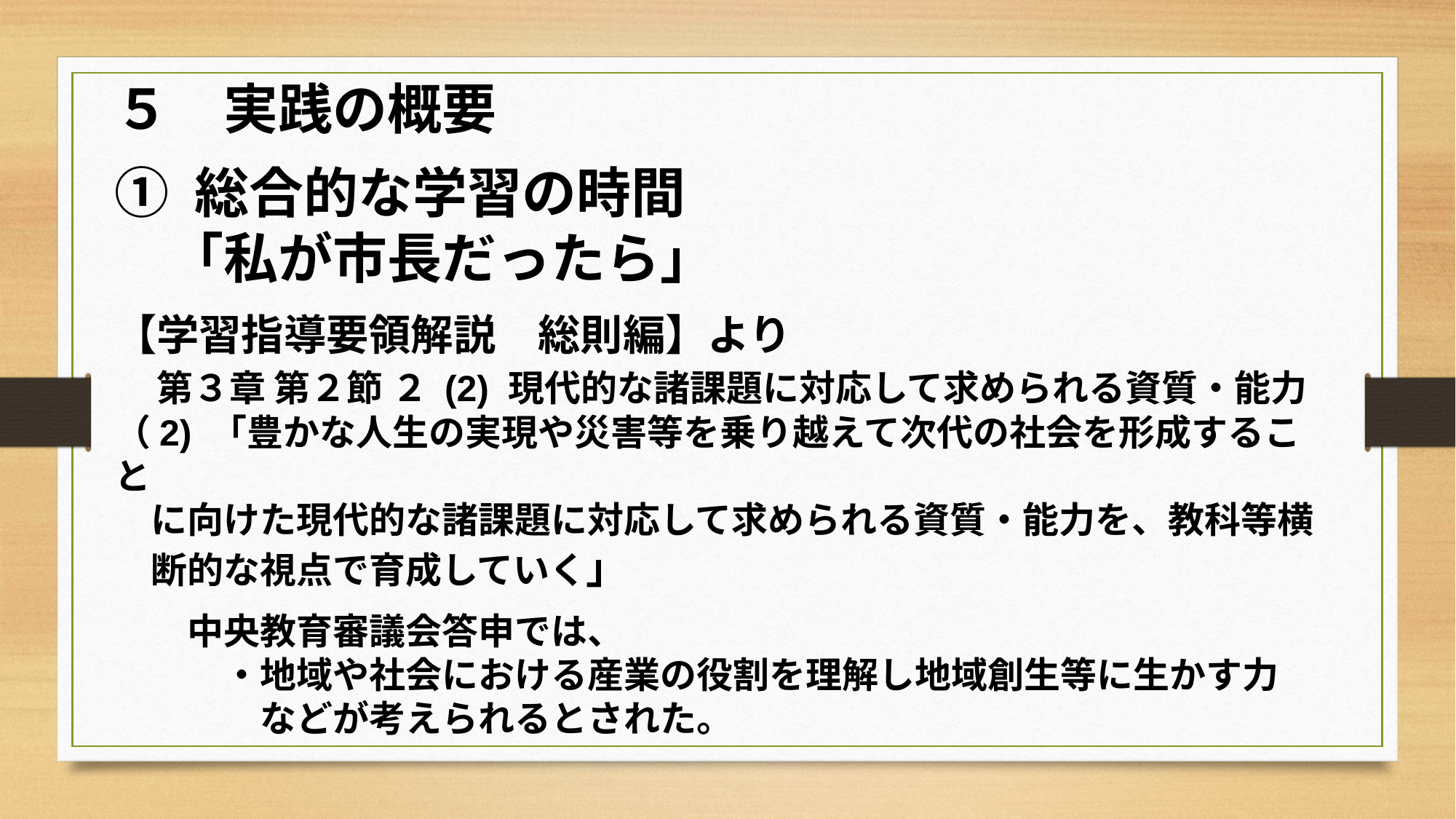

５　実践の概要

① 総合的な学習の時間
　「私が市長だったら」

【学習指導要領解説　総則編】より
　第３章 第２節 ２ (2) 現代的な諸課題に対応して求められる資質・能力
（2) 「豊かな人生の実現や災害等を乗り越えて次代の社会を形成すること
　に向けた現代的な諸課題に対応して求められる資質・能力を、教科等横
　断的な視点で育成していく」

　　中央教育審議会答申では、
　　　・地域や社会における産業の役割を理解し地域創生等に生かす力
　　　　などが考えられるとされた。